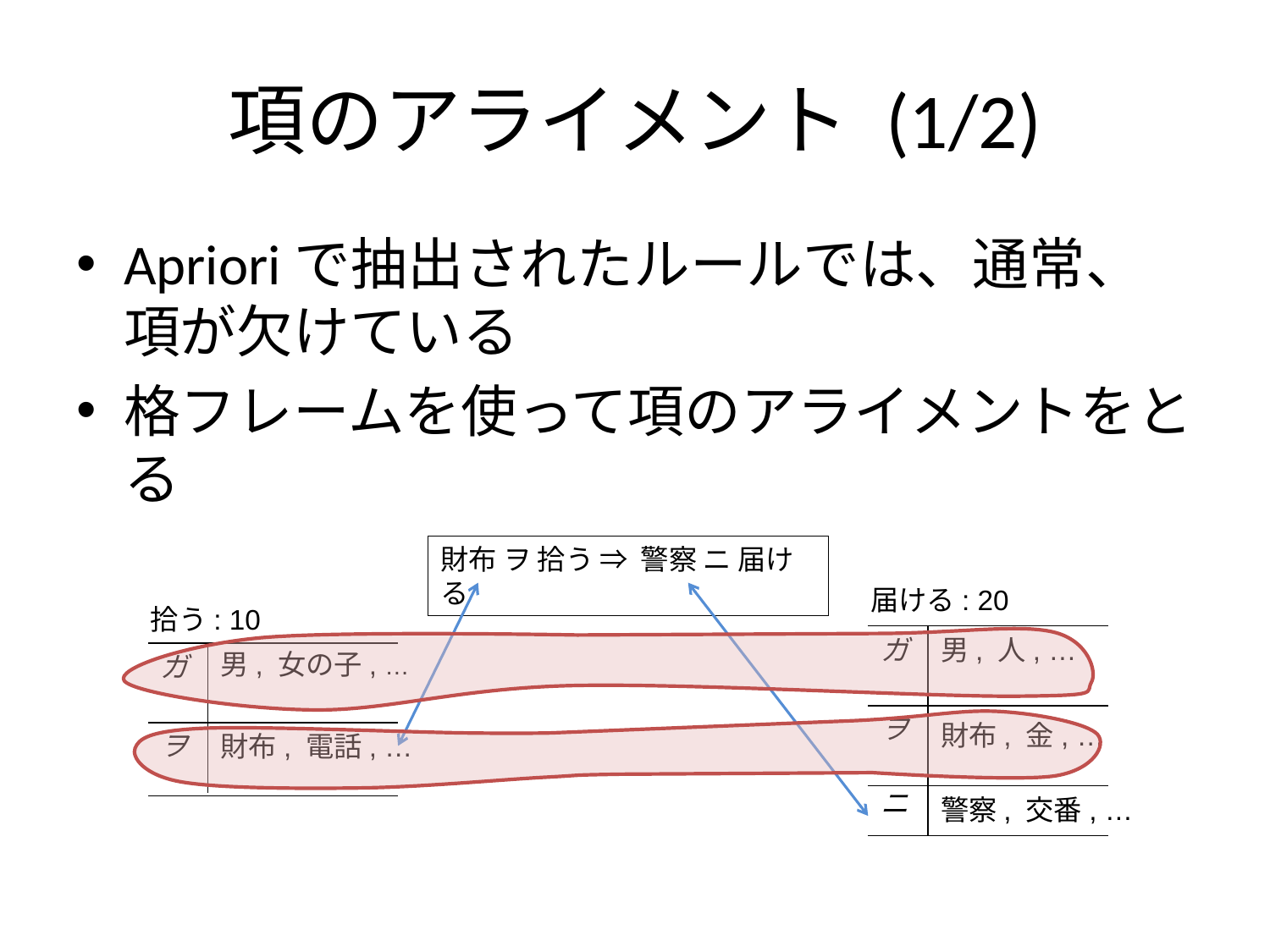

# 項のアライメント (1/2)
Aprioriで抽出されたルールでは、通常、項が欠けている
格フレームを使って項のアライメントをとる
財布 ヲ 拾う ⇒  警察 ニ 届ける
届ける: 20
ガ
男, 人, …
ヲ
財布, 金, …
ニ
警察, 交番, …
拾う: 10
男, 女の子, …
ガ
ヲ
財布, 電話, …